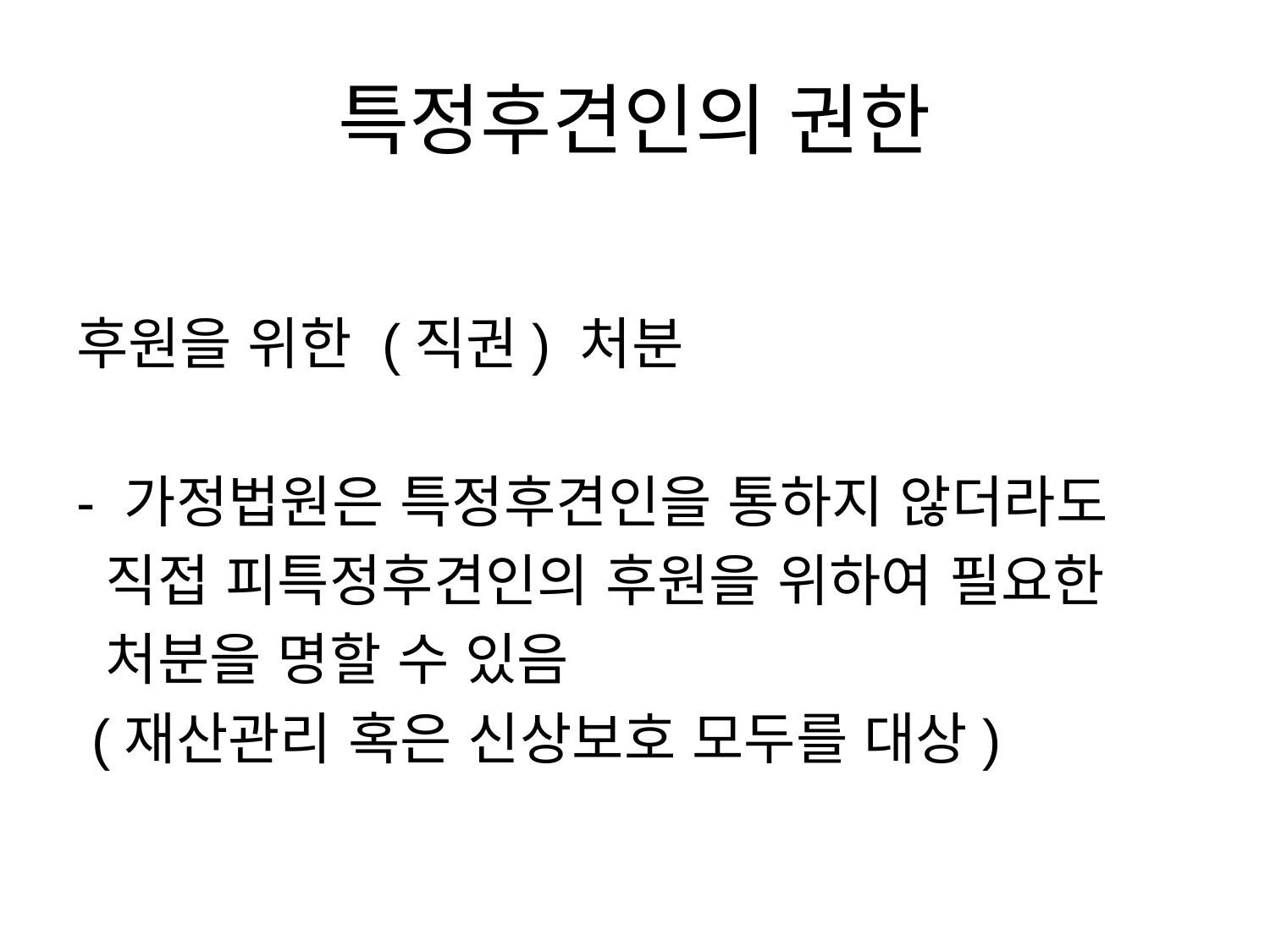

# 특정후견인의 권한

후원을 위한 (직권) 처분

- 가정법원은 특정후견인을 통하지 않더라도
 직접 피특정후견인의 후원을 위하여 필요한
 처분을 명할 수 있음
 (재산관리 혹은 신상보호 모두를 대상)